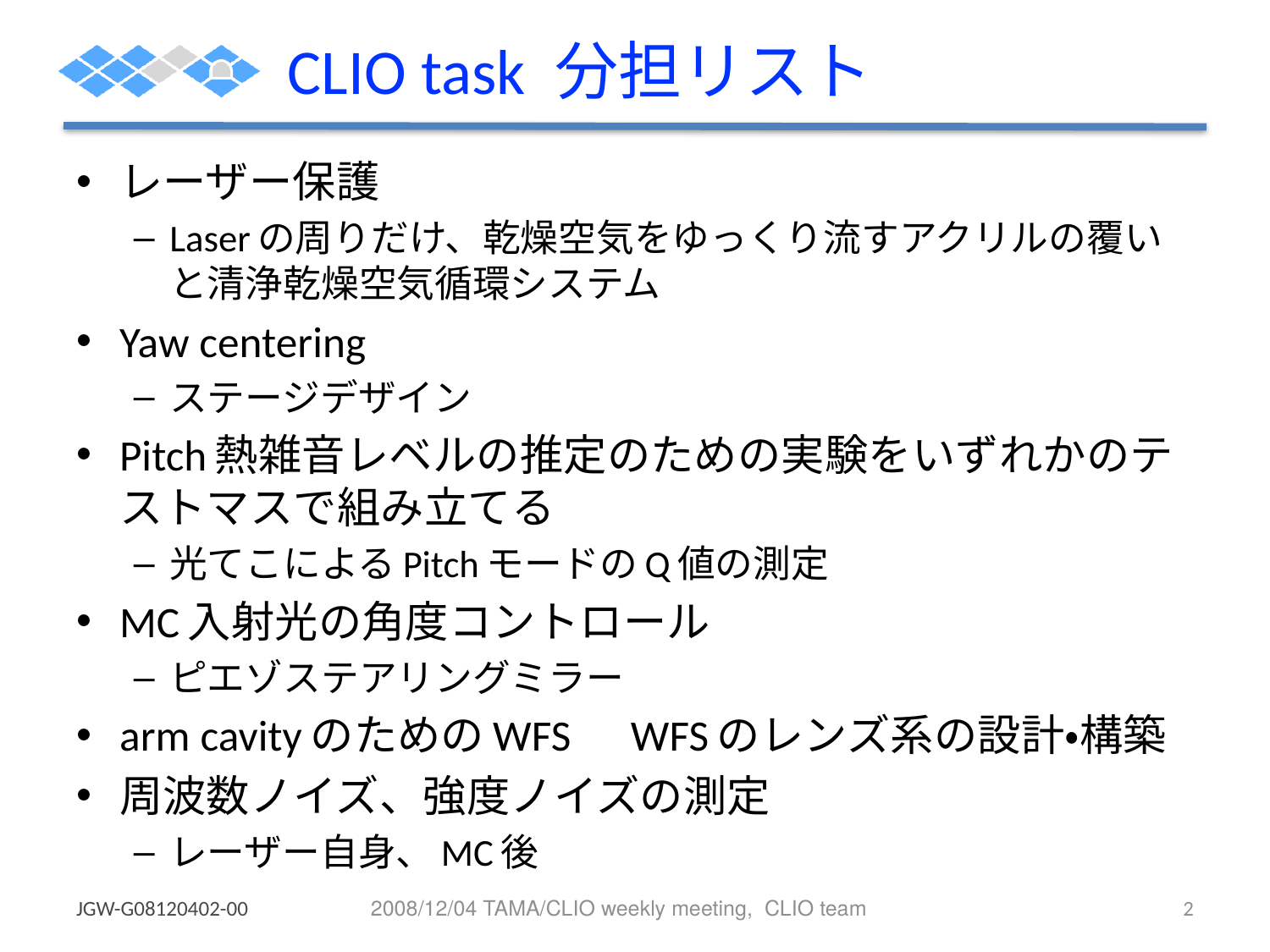

# CLIO task 分担リスト
レーザー保護
Laserの周りだけ、乾燥空気をゆっくり流すアクリルの覆いと清浄乾燥空気循環システム
Yaw centering
ステージデザイン
Pitch熱雑音レベルの推定のための実験をいずれかのテストマスで組み立てる
光てこによるPitchモードのQ値の測定
MC入射光の角度コントロール
ピエゾステアリングミラー
arm cavityのためのWFS　WFSのレンズ系の設計・構築
周波数ノイズ、強度ノイズの測定
レーザー自身、MC後
JGW-G08120402-00
2008/12/04 TAMA/CLIO weekly meeting,  CLIO team
2